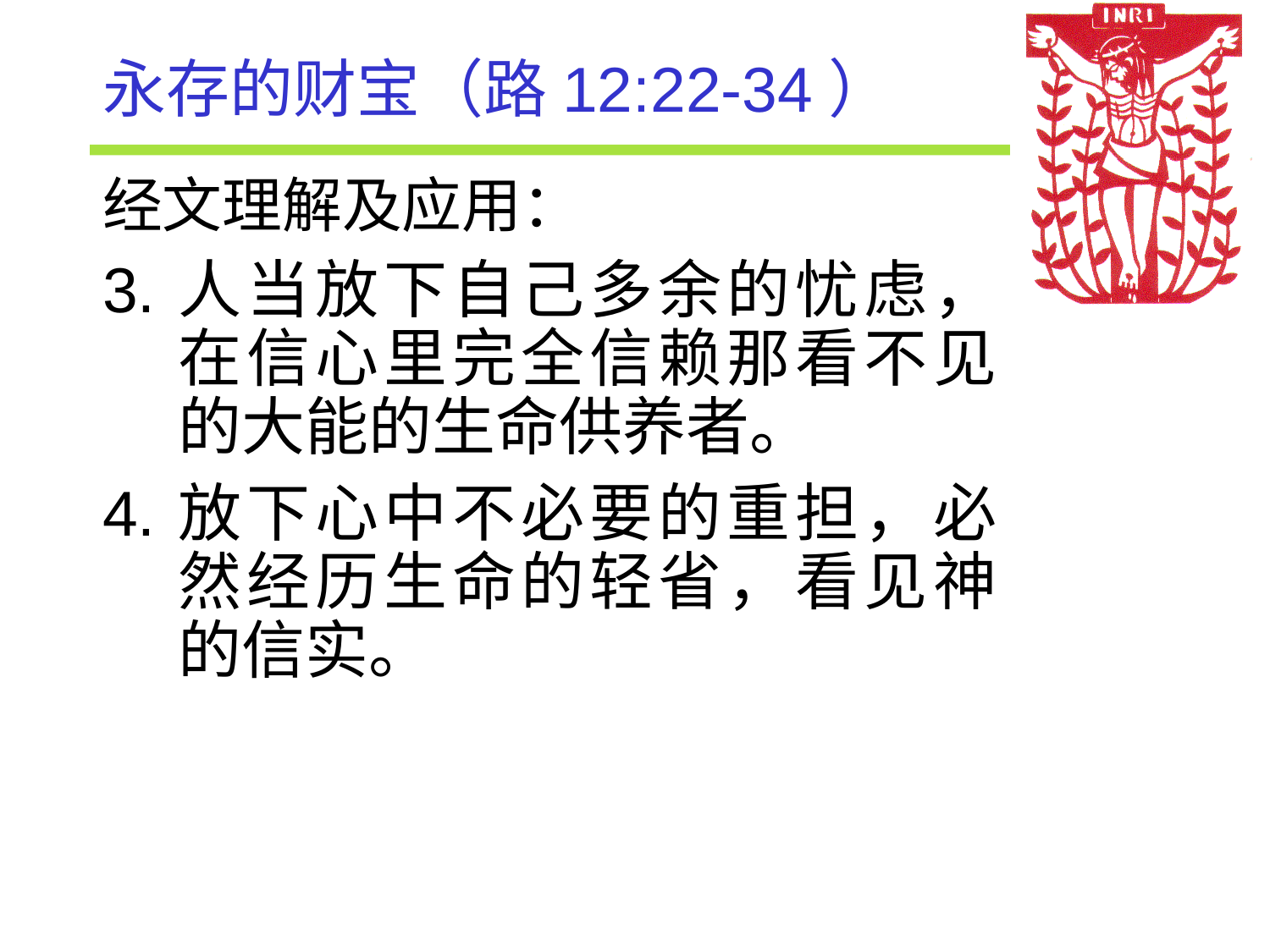

# 永存的财宝（路12:22-34）
经文理解及应用：
人当放下自己多余的忧虑，在信心里完全信赖那看不见的大能的生命供养者。
放下心中不必要的重担，必然经历生命的轻省，看见神的信实。